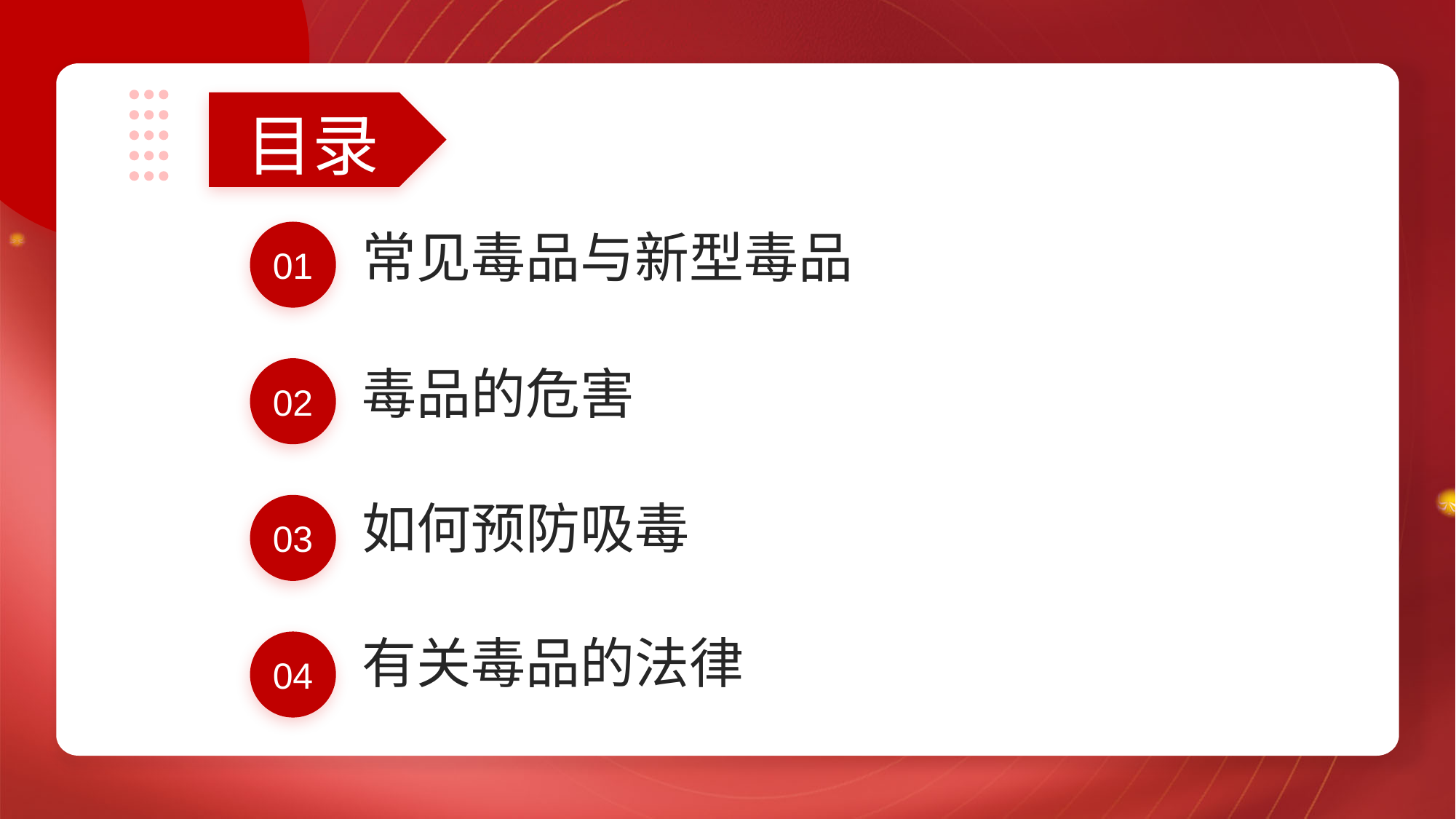

目录

常见毒品与新型毒品
01
毒品的危害
02
如何预防吸毒
03
有关毒品的法律
04